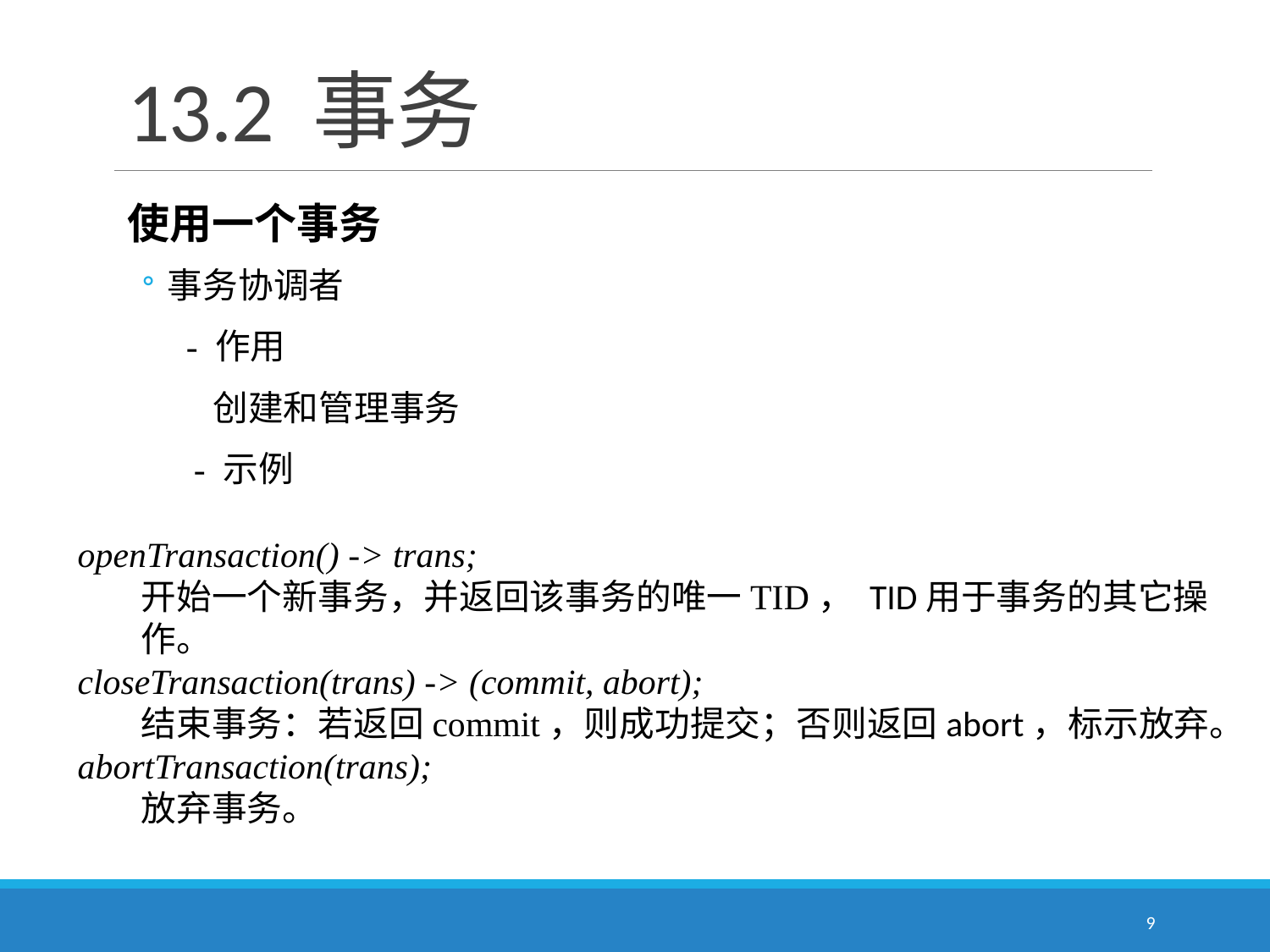

# 13.2 事务
使用一个事务
事务协调者
　- 作用
　　创建和管理事务
　 - 示例

openTransaction() -> trans;
开始一个新事务，并返回该事务的唯一TID， TID用于事务的其它操作。
closeTransaction(trans) -> (commit, abort);
结束事务：若返回commit，则成功提交；否则返回abort，标示放弃。
abortTransaction(trans);
放弃事务。
9